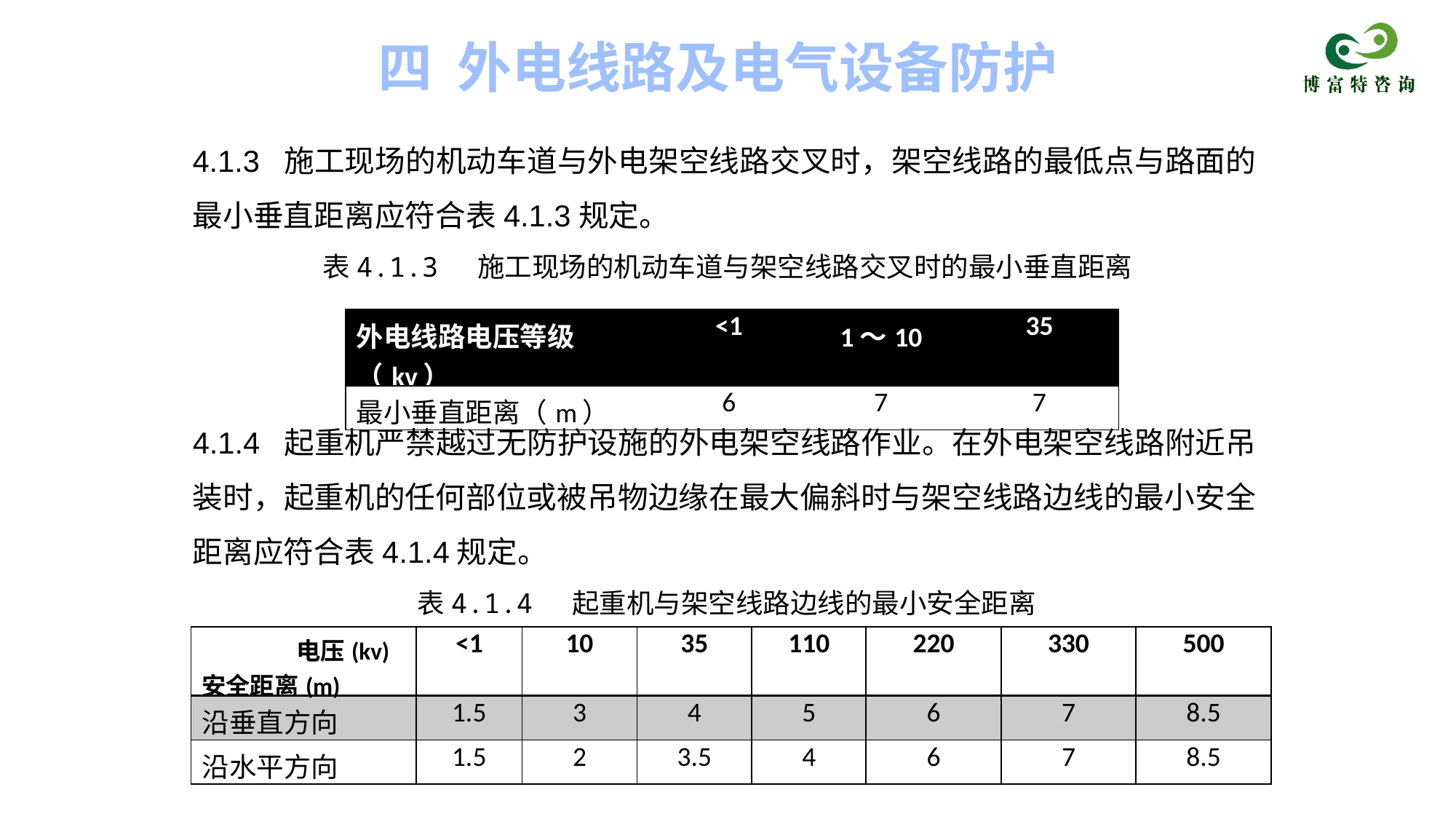

四  外电线路及电气设备防护
4.1.3  施工现场的机动车道与外电架空线路交叉时，架空线路的最低点与路面的最小垂直距离应符合表4.1.3规定。
表4.1.3  施工现场的机动车道与架空线路交叉时的最小垂直距离
| 外电线路电压等级（kv） | <1 | 1～10 | 35 |
| --- | --- | --- | --- |
| 最小垂直距离（m） | 6 | 7 | 7 |
4.1.4  起重机严禁越过无防护设施的外电架空线路作业。在外电架空线路附近吊装时，起重机的任何部位或被吊物边缘在最大偏斜时与架空线路边线的最小安全距离应符合表4.1.4规定。
表4.1.4  起重机与架空线路边线的最小安全距离
| 电压(kv) 安全距离(m) | <1 | 10 | 35 | 110 | 220 | 330 | 500 |
| --- | --- | --- | --- | --- | --- | --- | --- |
| 沿垂直方向 | 1.5 | 3 | 4 | 5 | 6 | 7 | 8.5 |
| 沿水平方向 | 1.5 | 2 | 3.5 | 4 | 6 | 7 | 8.5 |